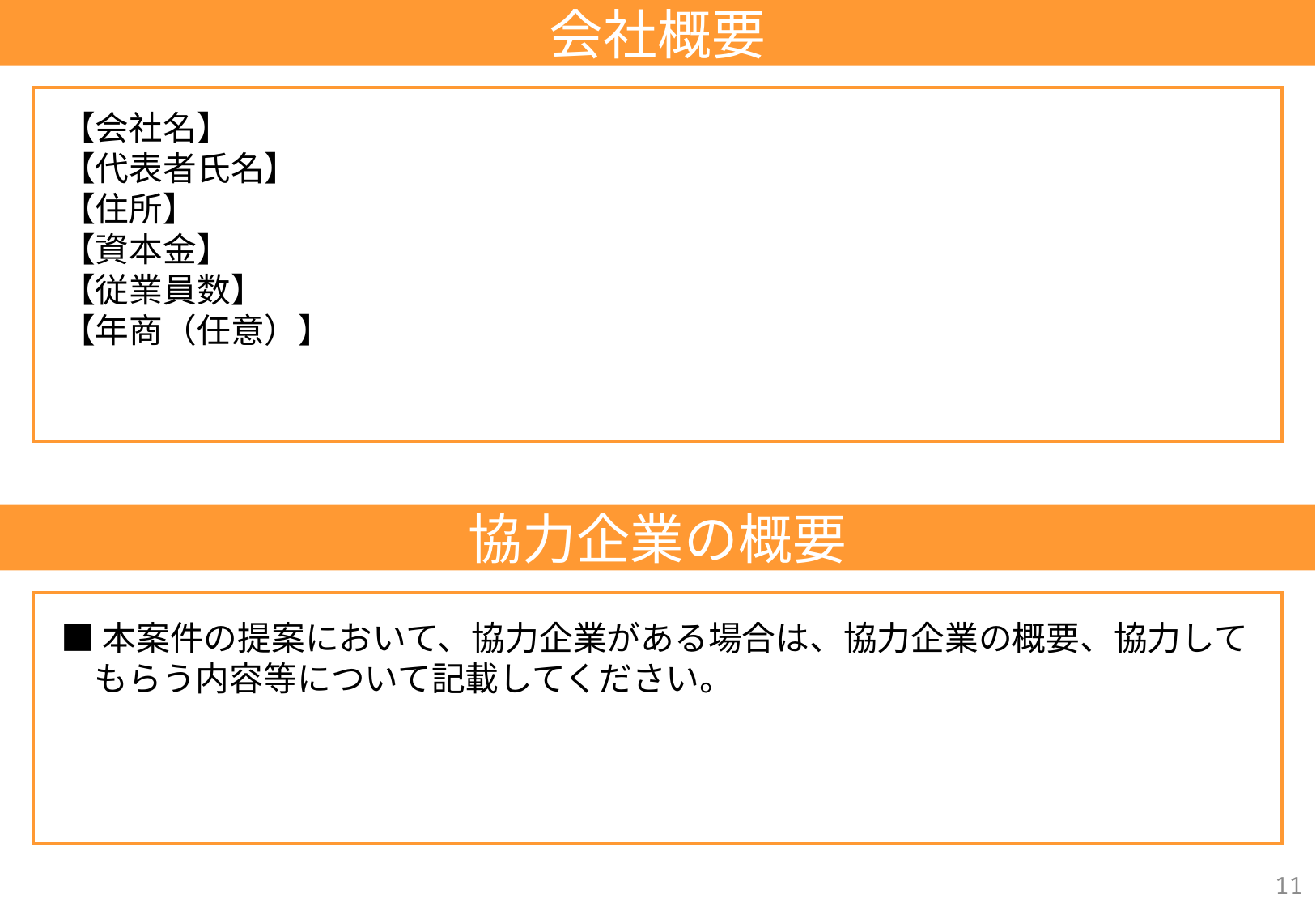

会社概要

【会社名】
【代表者氏名】
【住所】
【資本金】
【従業員数】
【年商（任意）】

協力企業の概要

■本案件の提案において、協力企業がある場合は、協力企業の概要、協力して
　もらう内容等について記載してください。
11